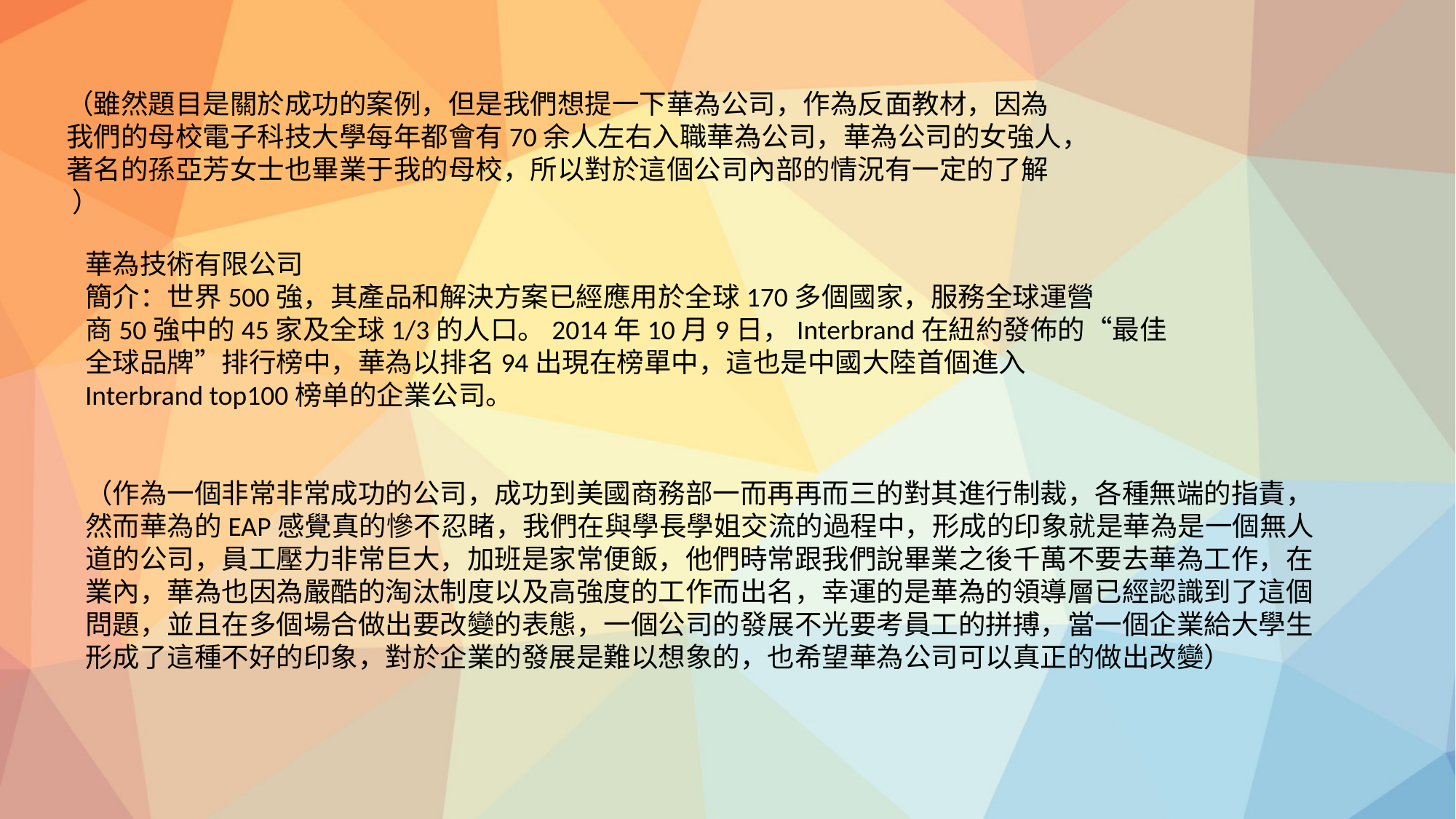

（雖然題目是關於成功的案例，但是我們想提一下華為公司，作為反面教材，因為我們的母校電子科技大學每年都會有70余人左右入職華為公司，華為公司的女強人，著名的孫亞芳女士也畢業于我的母校，所以對於這個公司內部的情況有一定的了解 ）
華為技術有限公司
簡介：世界500強，其產品和解決方案已經應用於全球170多個國家，服務全球運營
商50強中的45家及全球1/3的人口。2014年10月9日，Interbrand在紐約發佈的“最佳
全球品牌”排行榜中，華為以排名94出現在榜單中，這也是中國大陸首個進入
Interbrand top100榜单的企業公司。

（作為一個非常非常成功的公司，成功到美國商務部一而再再而三的對其進行制裁，各種無端的指責，
然而華為的EAP感覺真的慘不忍睹，我們在與學長學姐交流的過程中，形成的印象就是華為是一個無人
道的公司，員工壓力非常巨大，加班是家常便飯，他們時常跟我們說畢業之後千萬不要去華為工作，在
業內，華為也因為嚴酷的淘汰制度以及高強度的工作而出名，幸運的是華為的領導層已經認識到了這個
問題，並且在多個場合做出要改變的表態，一個公司的發展不光要考員工的拼搏，當一個企業給大學生
形成了這種不好的印象，對於企業的發展是難以想象的，也希望華為公司可以真正的做出改變）